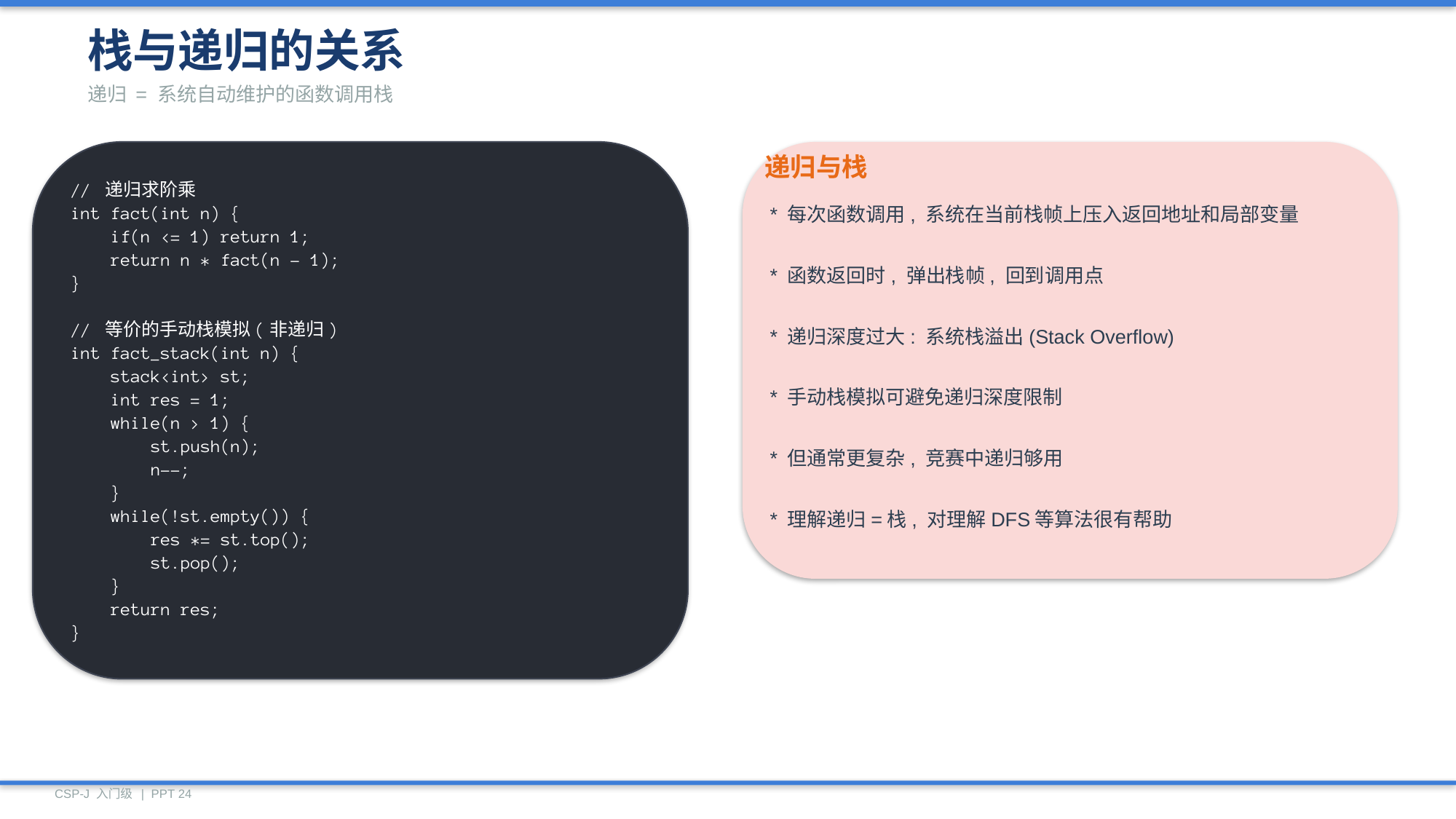

栈与递归的关系
递归 = 系统自动维护的函数调用栈
// 递归求阶乘
int fact(int n) {
    if(n <= 1) return 1;
    return n * fact(n - 1);
}

// 等价的手动栈模拟(非递归)
int fact_stack(int n) {
    stack<int> st;
    int res = 1;
    while(n > 1) {
        st.push(n);
        n--;
    }
    while(!st.empty()) {
        res *= st.top();
        st.pop();
    }
    return res;
}

递归与栈
* 每次函数调用, 系统在当前栈帧上压入返回地址和局部变量
* 函数返回时, 弹出栈帧, 回到调用点
* 递归深度过大: 系统栈溢出(Stack Overflow)
* 手动栈模拟可避免递归深度限制
* 但通常更复杂, 竞赛中递归够用
* 理解递归=栈, 对理解DFS等算法很有帮助

CSP-J 入门级  |  PPT 24